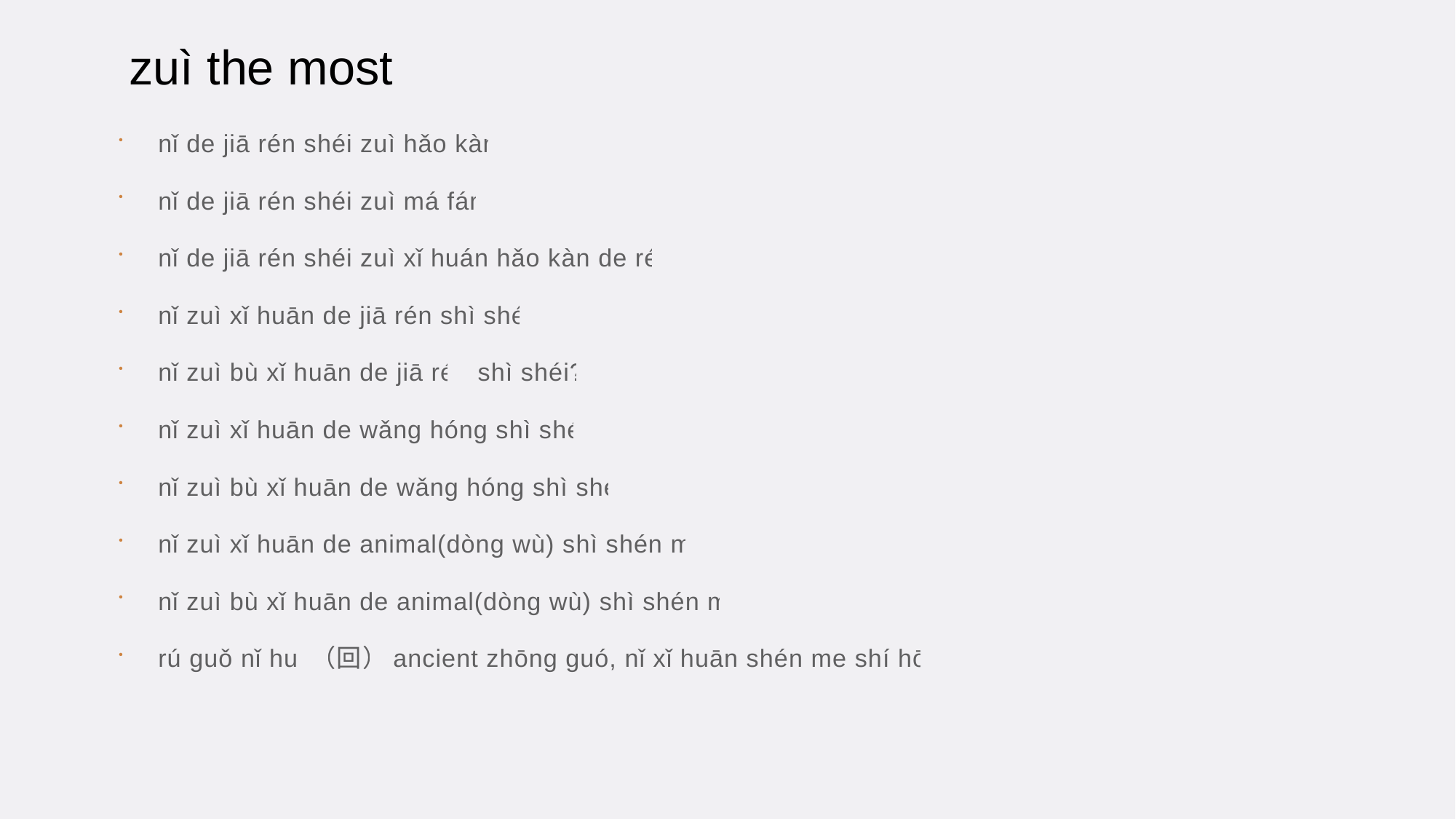

# zuì the most
nǐ de jiā rén shéi zuì hǎo kàn?
nǐ de jiā rén shéi zuì má fán?
nǐ de jiā rén shéi zuì xǐ huán hǎo kàn de rén?
nǐ zuì xǐ huān de jiā rén shì shéi?
nǐ zuì bù xǐ huān de jiā rén shì shéi?
nǐ zuì xǐ huān de wǎng hóng shì shéi?
nǐ zuì bù xǐ huān de wǎng hóng shì shéi?
nǐ zuì xǐ huān de animal(dòng wù) shì shén me?
nǐ zuì bù xǐ huān de animal(dòng wù) shì shén me?
rú guǒ nǐ huí（回）ancient zhōng guó, nǐ xǐ huān shén me shí hōu?